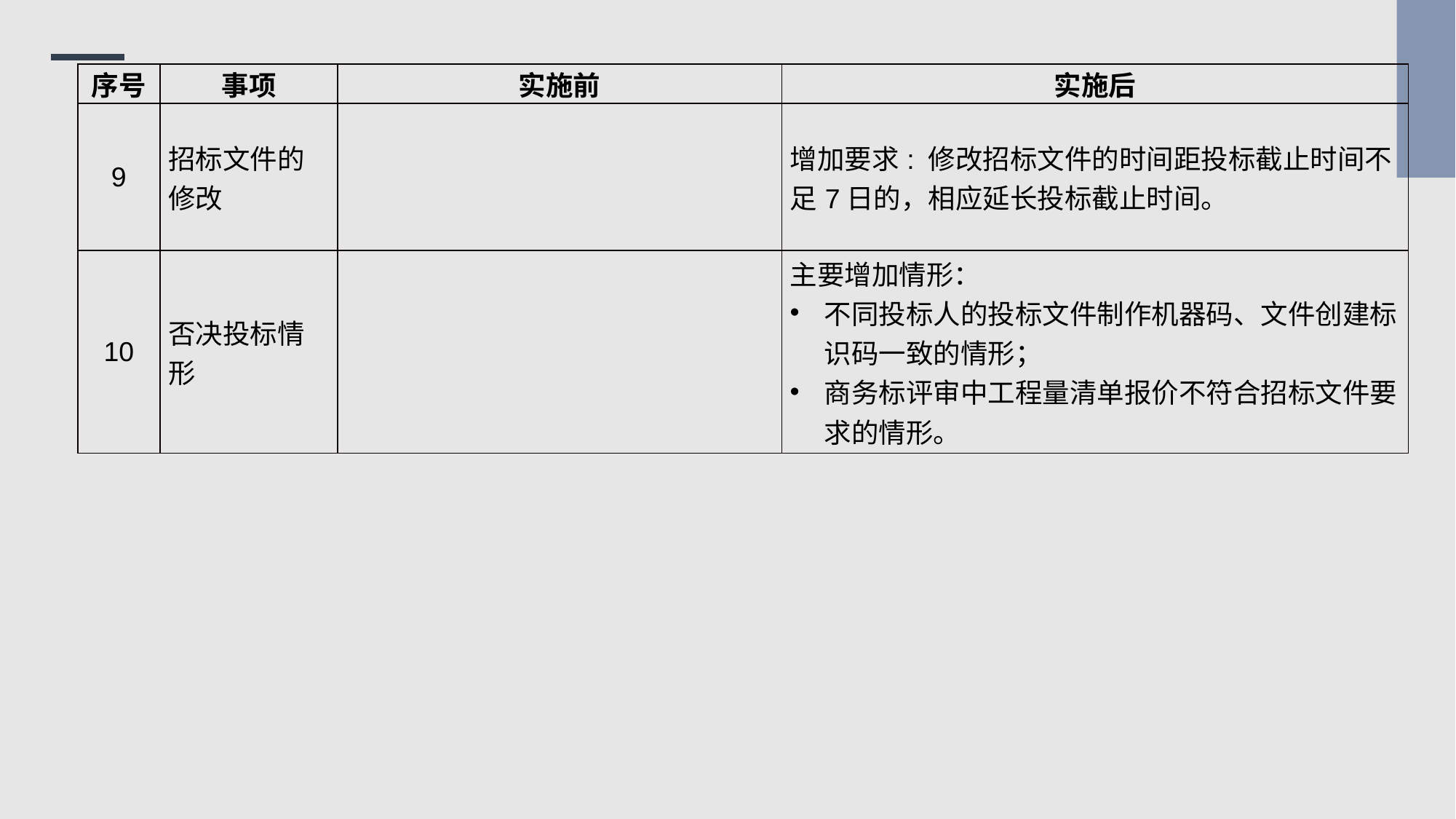

| 序号 | 事项 | 实施前 | 实施后 |
| --- | --- | --- | --- |
| 9 | 招标文件的修改 |  | 增加要求: 修改招标文件的时间距投标截止时间不足7日的，相应延长投标截止时间。 |
| 10 | 否决投标情形 |  | 主要增加情形： 不同投标人的投标文件制作机器码、文件创建标识码一致的情形； 商务标评审中工程量清单报价不符合招标文件要求的情形。 |